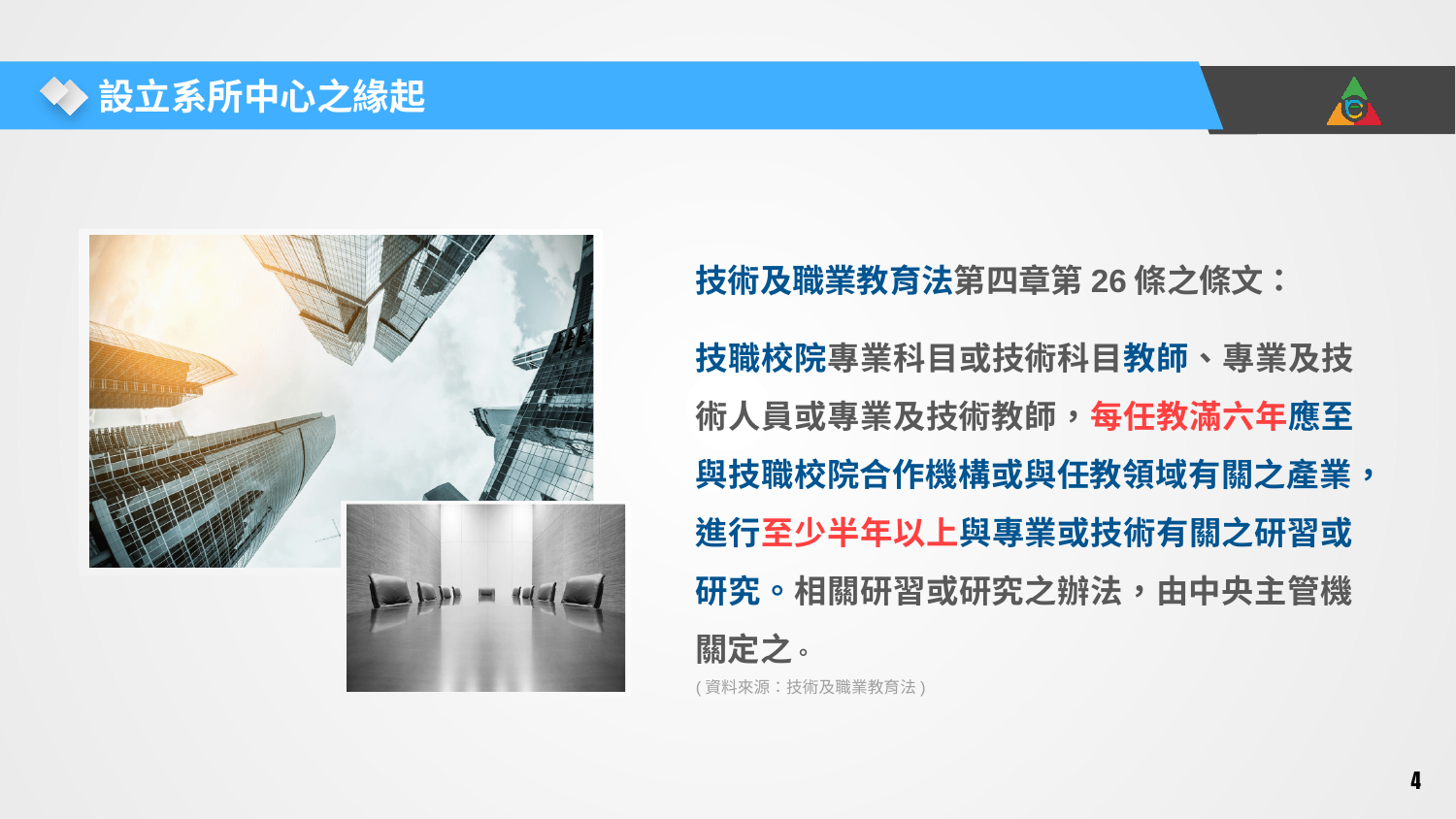

設立系所中心之緣起

技術及職業教育法第四章第26條之條文：

技職校院專業科目或技術科目教師、專業及技術人員或專業及技術教師，每任教滿六年應至與技職校院合作機構或與任教領域有關之產業，進行至少半年以上與專業或技術有關之研習或研究。相關研習或研究之辦法，由中央主管機關定之。
(資料來源：技術及職業教育法)

4